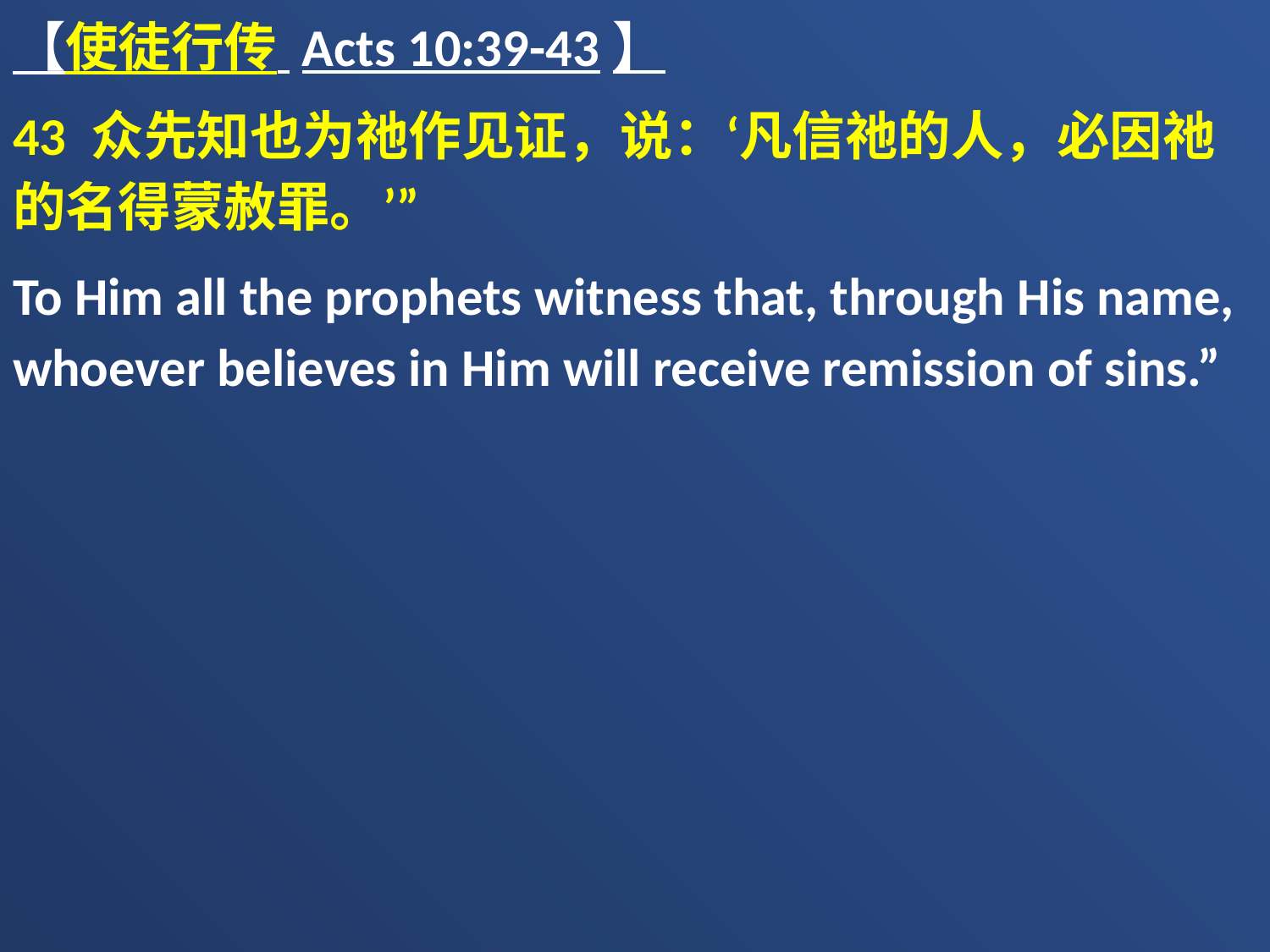

【使徒行传 Acts 10:39-43】
43 众先知也为祂作见证，说：‘凡信祂的人，必因祂的名得蒙赦罪。’”
To Him all the prophets witness that, through His name, whoever believes in Him will receive remission of sins.”